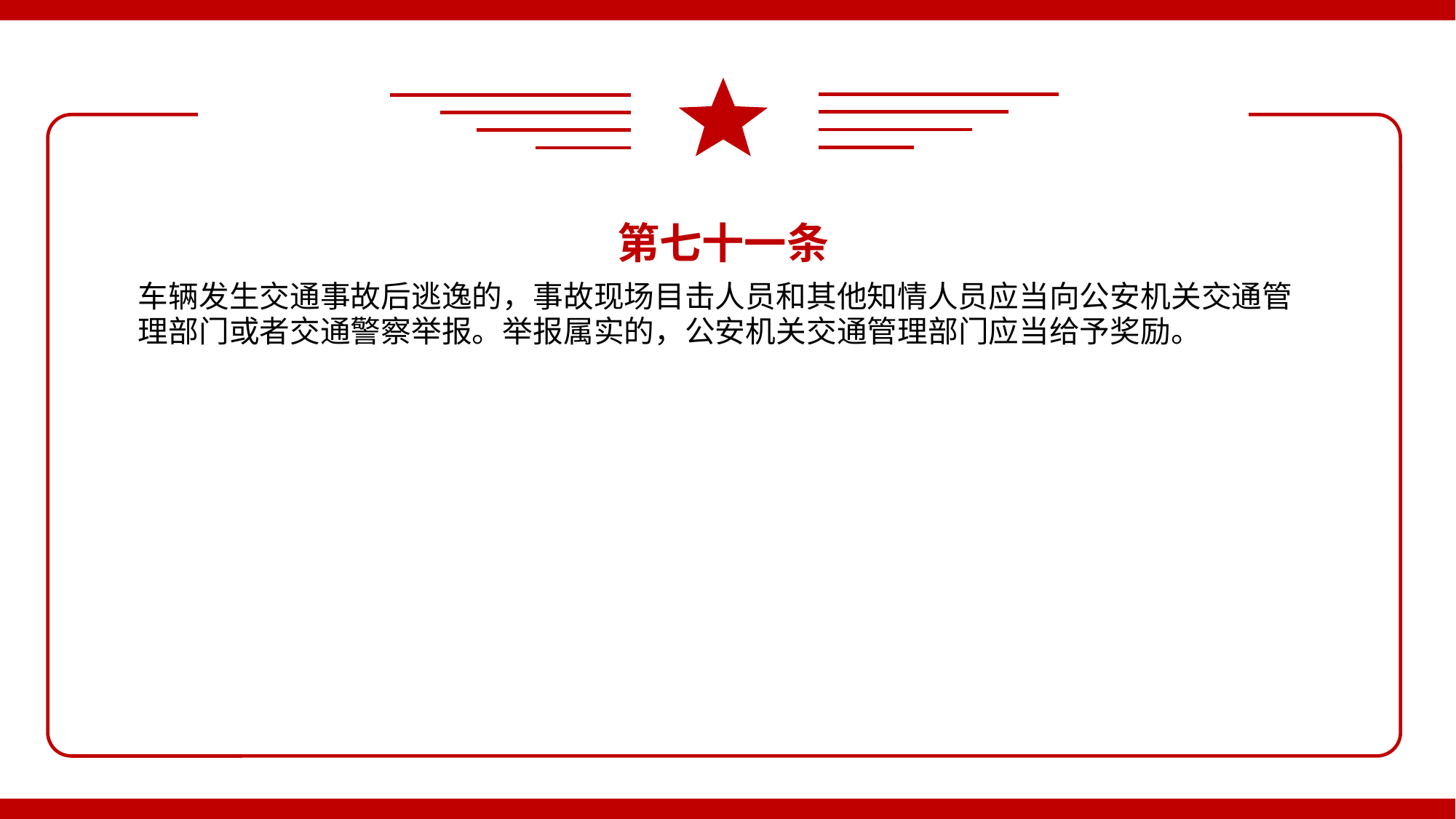

第七十一条
车辆发生交通事故后逃逸的，事故现场目击人员和其他知情人员应当向公安机关交通管理部门或者交通警察举报。举报属实的，公安机关交通管理部门应当给予奖励。